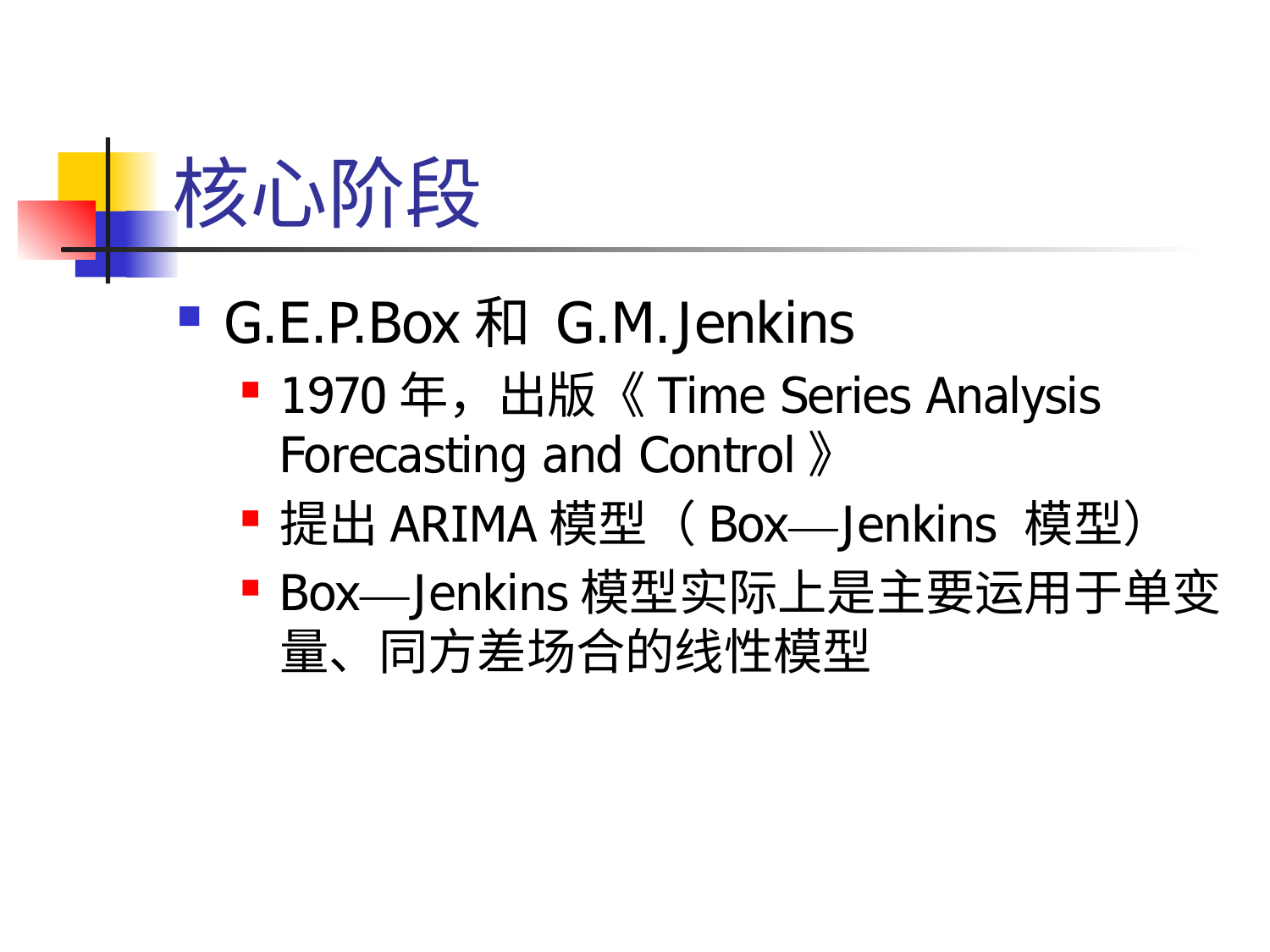

# 核心阶段
G.E.P.Box和 G.M.Jenkins
1970年，出版《Time Series Analysis Forecasting and Control》
提出ARIMA模型（Box—Jenkins 模型）
Box—Jenkins模型实际上是主要运用于单变量、同方差场合的线性模型